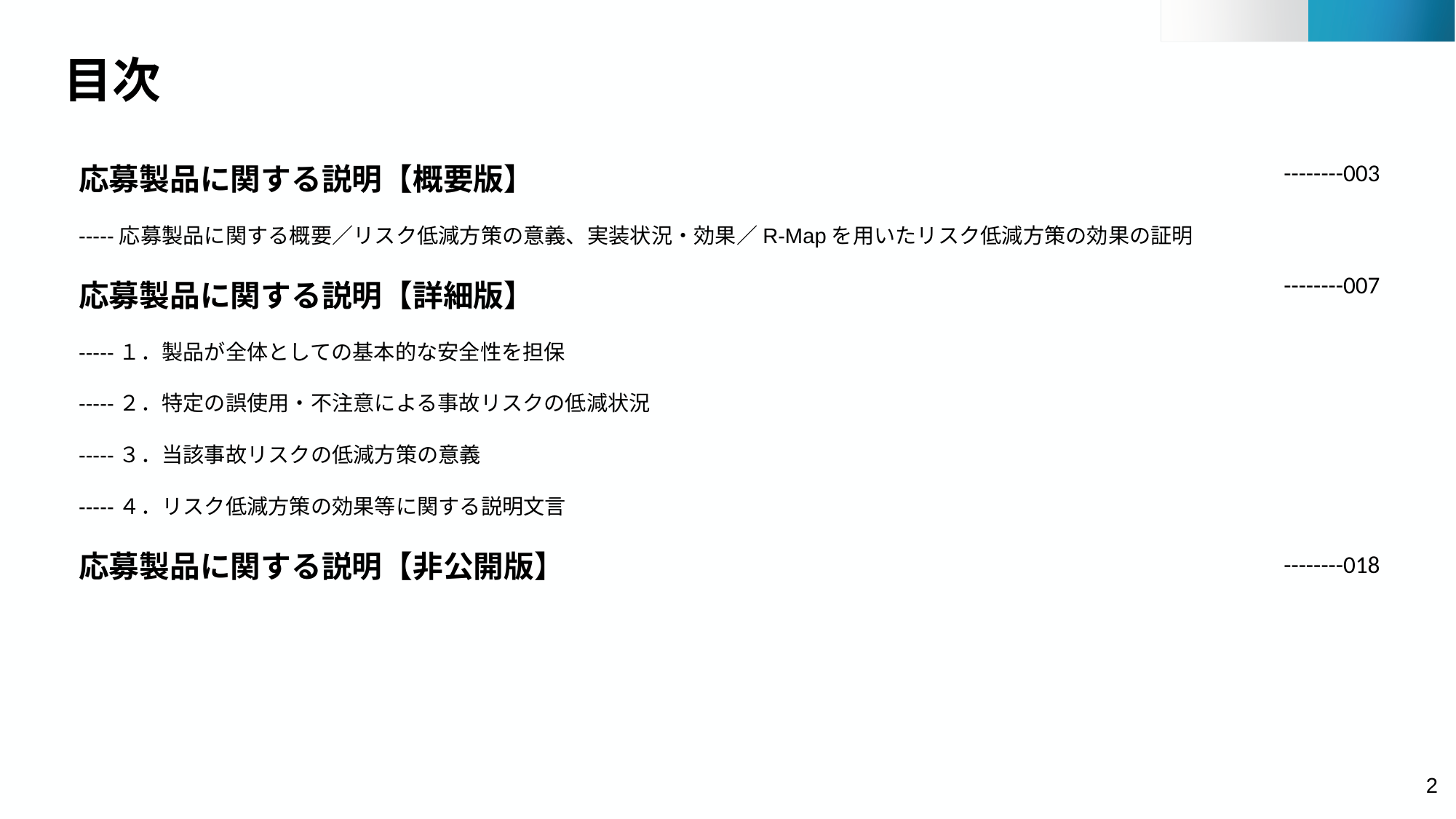

# 目次
応募製品に関する説明【概要版】
-----応募製品に関する概要／リスク低減方策の意義、実装状況・効果／R-Mapを用いたリスク低減方策の効果の証明
応募製品に関する説明【詳細版】
-----１．製品が全体としての基本的な安全性を担保
-----２．特定の誤使用・不注意による事故リスクの低減状況
-----３．当該事故リスクの低減方策の意義
-----４．リスク低減方策の効果等に関する説明文言
応募製品に関する説明【非公開版】
--------003

--------007

--------018
2